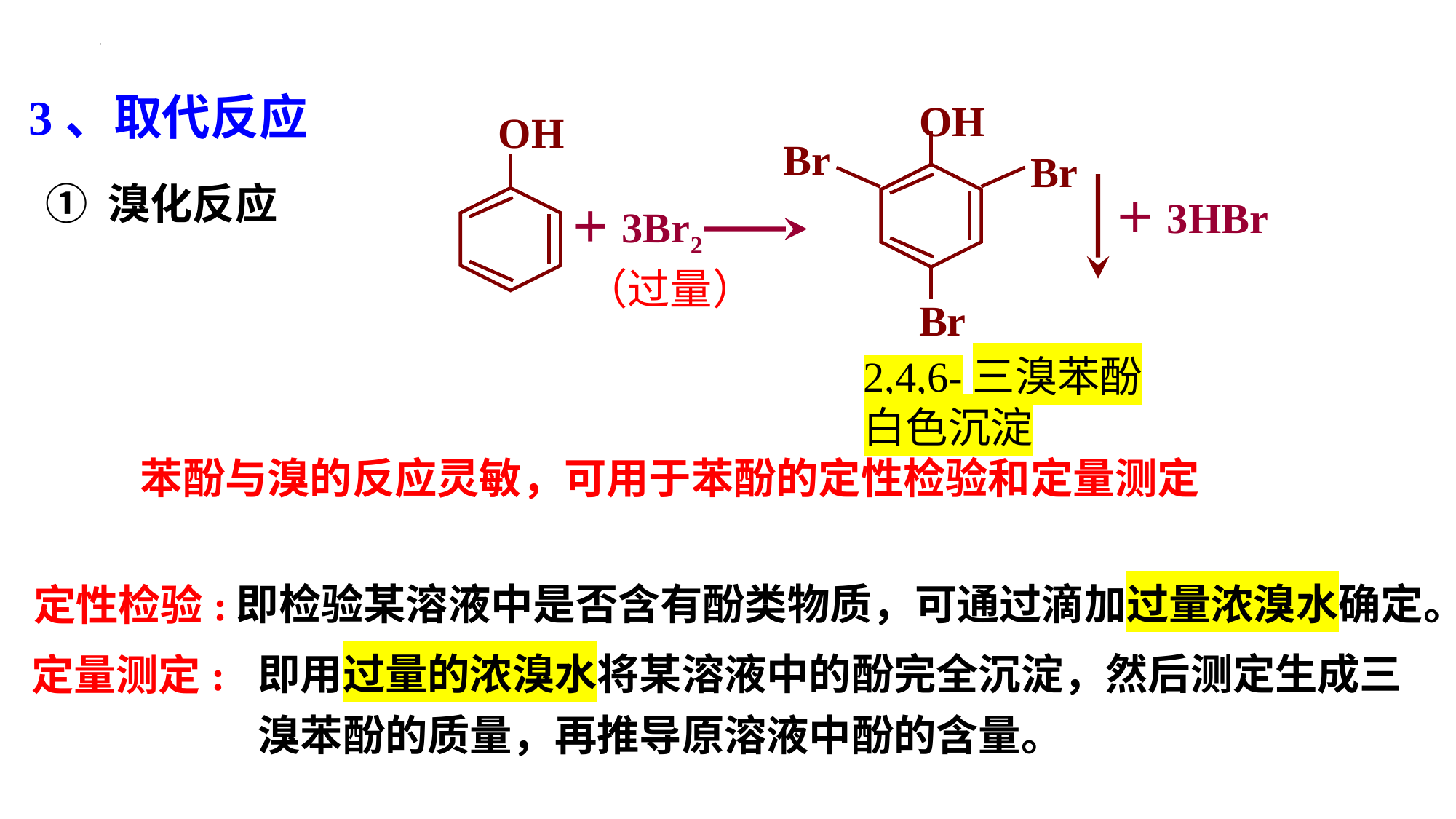

3、取代反应
OH
Br
Br

Br
OH

＋3HBr
＋3Br2

（过量）
① 溴化反应
2,4,6-三溴苯酚
白色沉淀
苯酚与溴的反应灵敏，可用于苯酚的定性检验和定量测定
即检验某溶液中是否含有酚类物质，可通过滴加过量浓溴水确定。
定性检验:
即用过量的浓溴水将某溶液中的酚完全沉淀，然后测定生成三溴苯酚的质量，再推导原溶液中酚的含量。
定量测定: